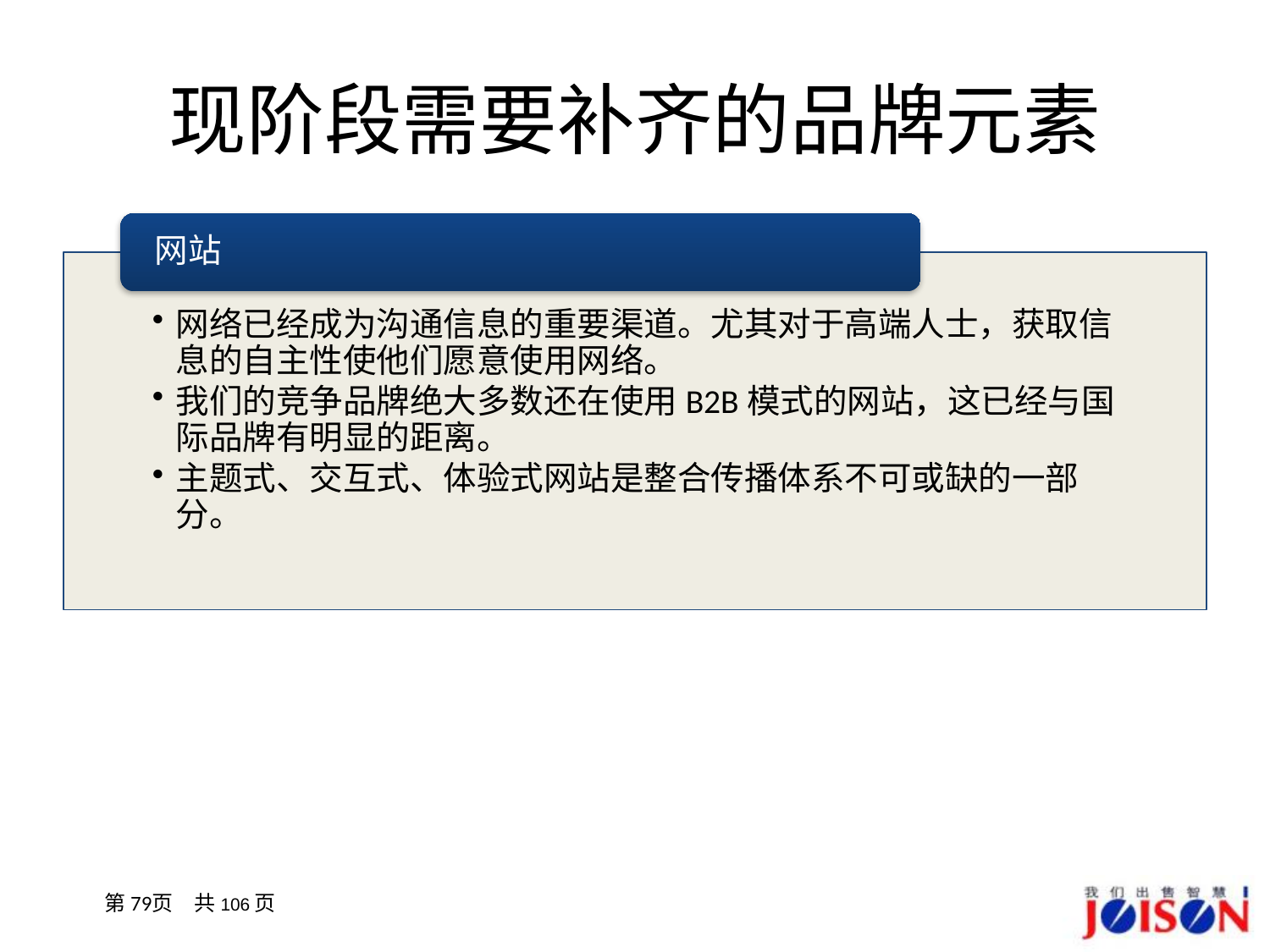

# 现阶段需要补齐的品牌元素
网络已经成为沟通信息的重要渠道。尤其对于高端人士，获取信息的自主性使他们愿意使用网络。
我们的竞争品牌绝大多数还在使用B2B模式的网站，这已经与国际品牌有明显的距离。
主题式、交互式、体验式网站是整合传播体系不可或缺的一部分。
网站